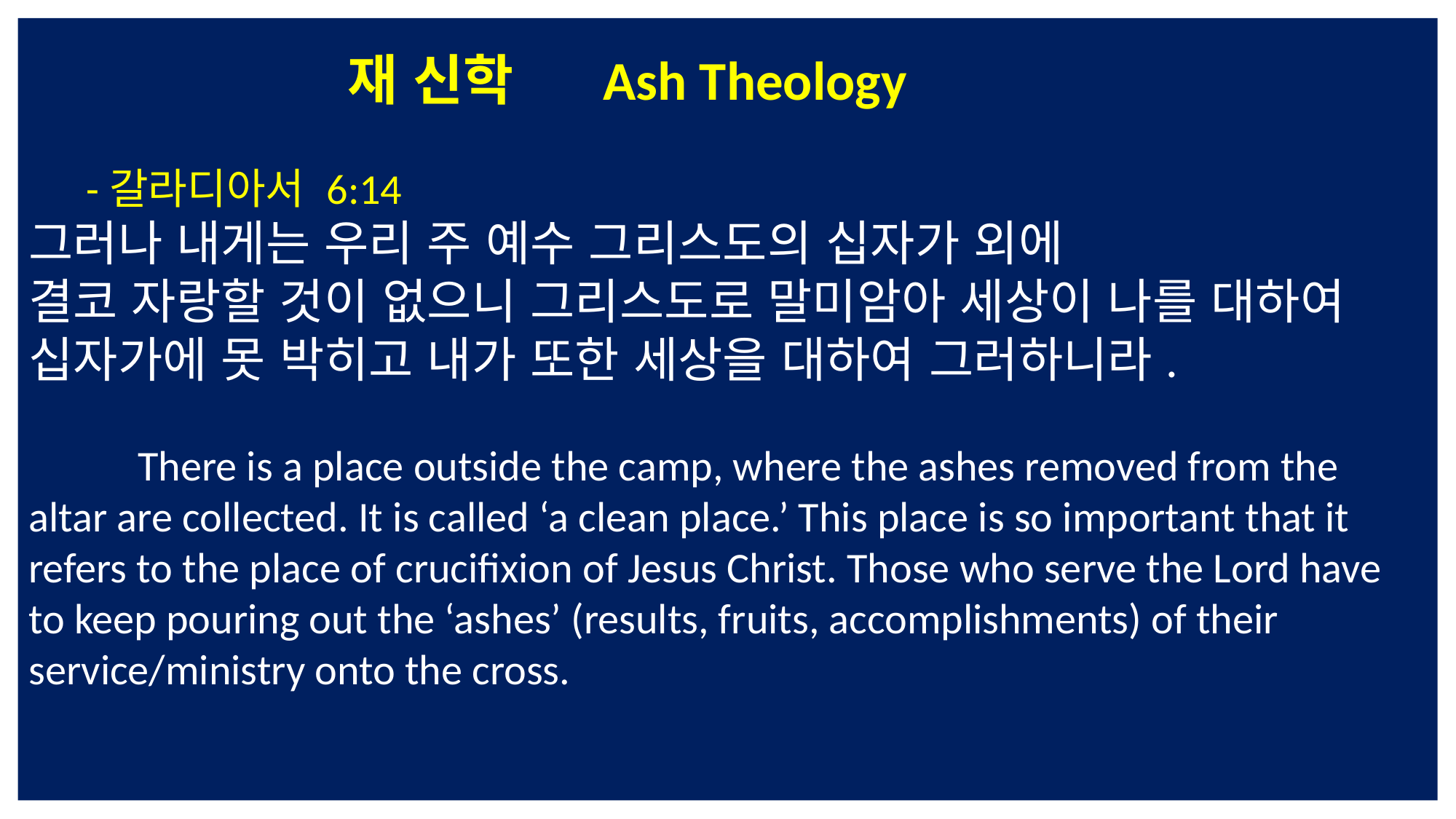

재 신학     Ash Theology

      -갈라디아서 6:14
그러나 내게는 우리 주 예수 그리스도의 십자가 외에
결코 자랑할 것이 없으니 그리스도로 말미암아 세상이 나를 대하여 십자가에 못 박히고 내가 또한 세상을 대하여 그러하니라.

	There is a place outside the camp, where the ashes removed from the altar are collected. It is called ‘a clean place.’ This place is so important that it refers to the place of crucifixion of Jesus Christ. Those who serve the Lord have to keep pouring out the ‘ashes’ (results, fruits, accomplishments) of their service/ministry onto the cross.